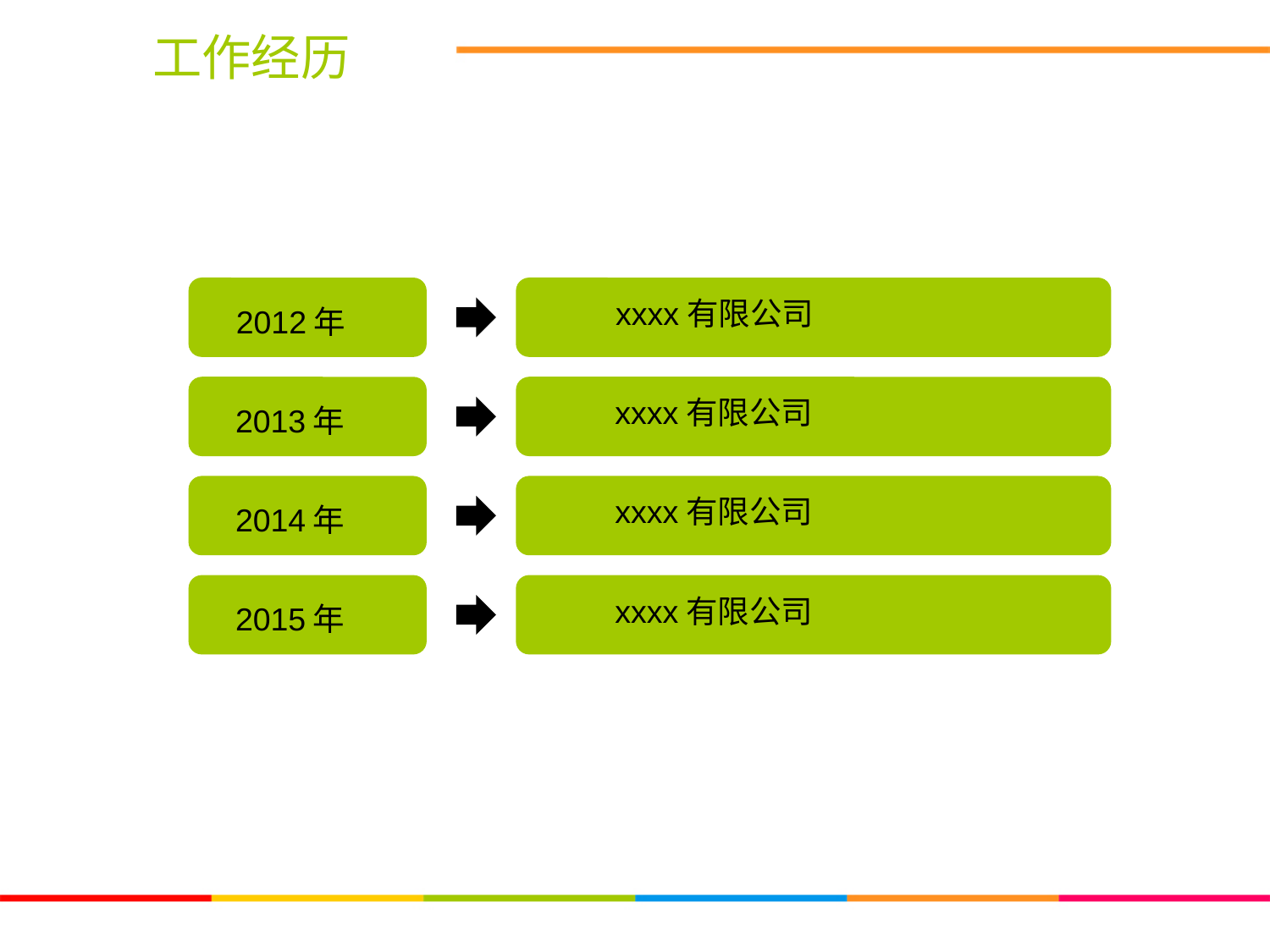

工作经历
点击添加文本

xxxx有限公司
2012年

xxxx有限公司
2013年

点击添加文本

xxxx有限公司
2014年

xxxx有限公司
点击添加文本
2015年

点击添加文本